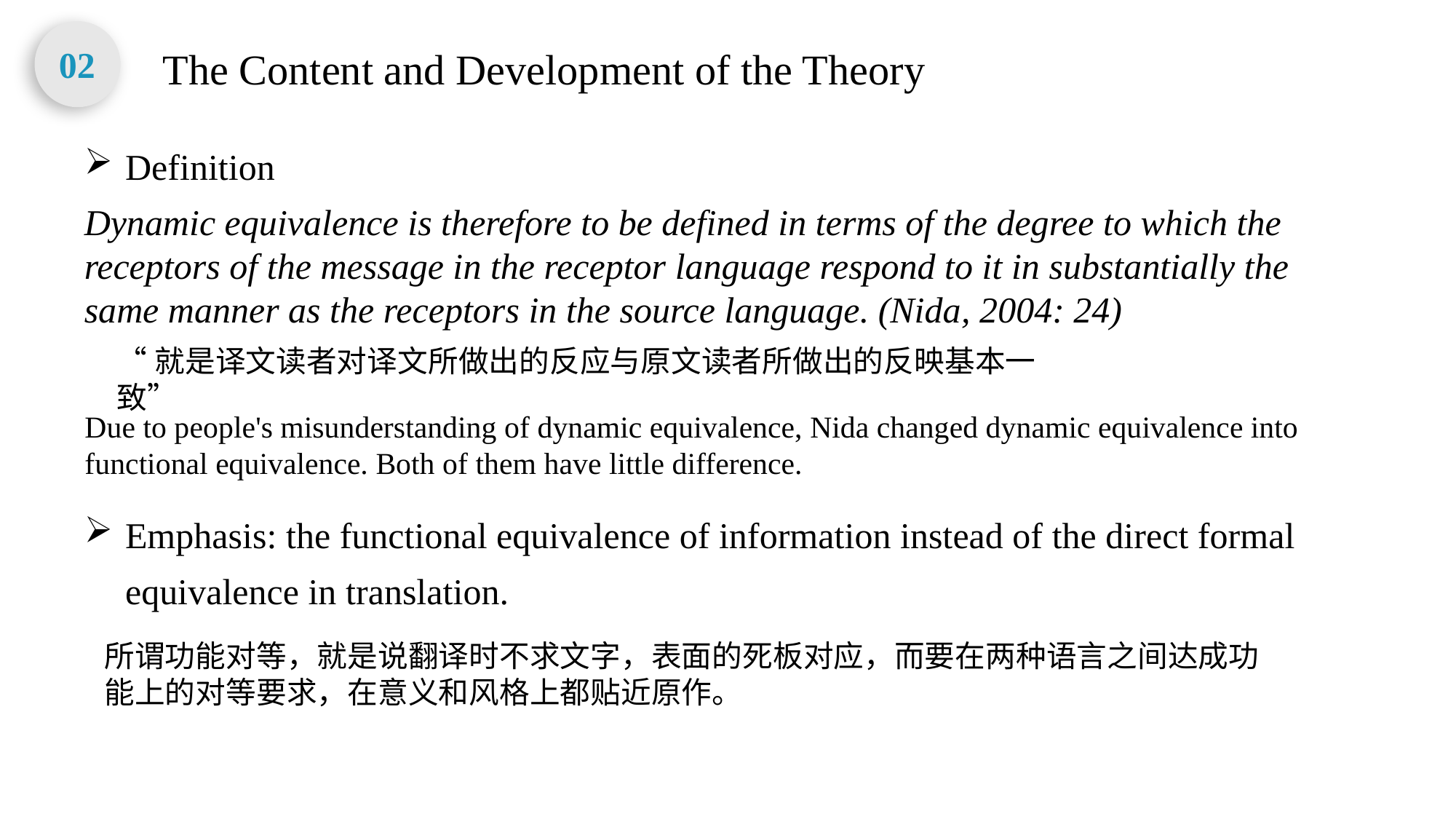

02
 The Content and Development of the Theory
Definition
Dynamic equivalence is therefore to be defined in terms of the degree to which the receptors of the message in the receptor language respond to it in substantially the same manner as the receptors in the source language. (Nida, 2004: 24)
“就是译文读者对译文所做出的反应与原文读者所做出的反映基本一致”
Due to people's misunderstanding of dynamic equivalence, Nida changed dynamic equivalence into functional equivalence. Both of them have little difference.
Emphasis: the functional equivalence of information instead of the direct formal equivalence in translation.
所谓功能对等，就是说翻译时不求文字，表面的死板对应，而要在两种语言之间达成功能上的对等要求，在意义和风格上都贴近原作。